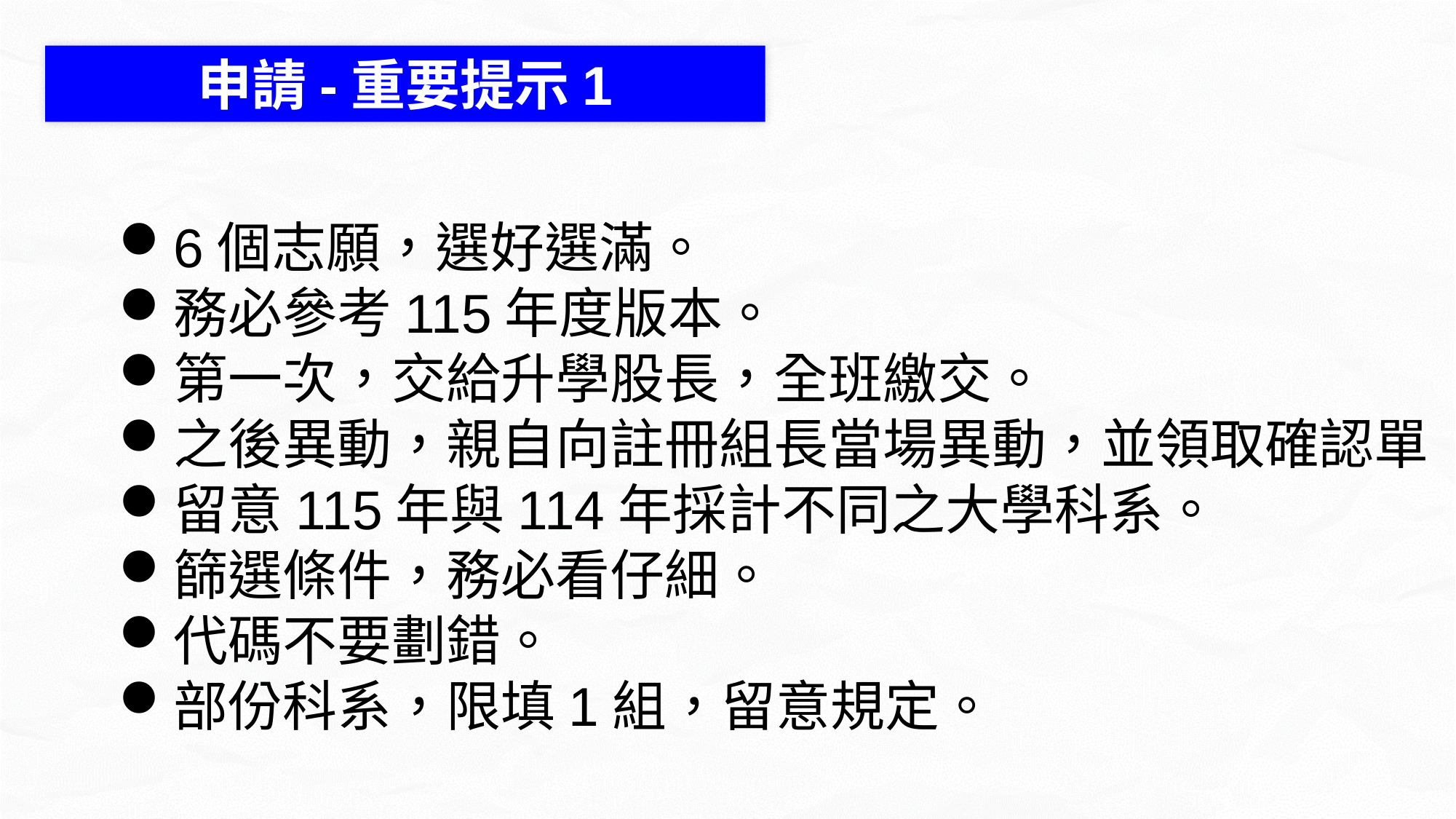

申請-重要提示1
6個志願，選好選滿。
務必參考115年度版本。
第一次，交給升學股長，全班繳交。
之後異動，親自向註冊組長當場異動，並領取確認單
留意115年與114年採計不同之大學科系。
篩選條件，務必看仔細。
代碼不要劃錯。
部份科系，限填1組，留意規定。